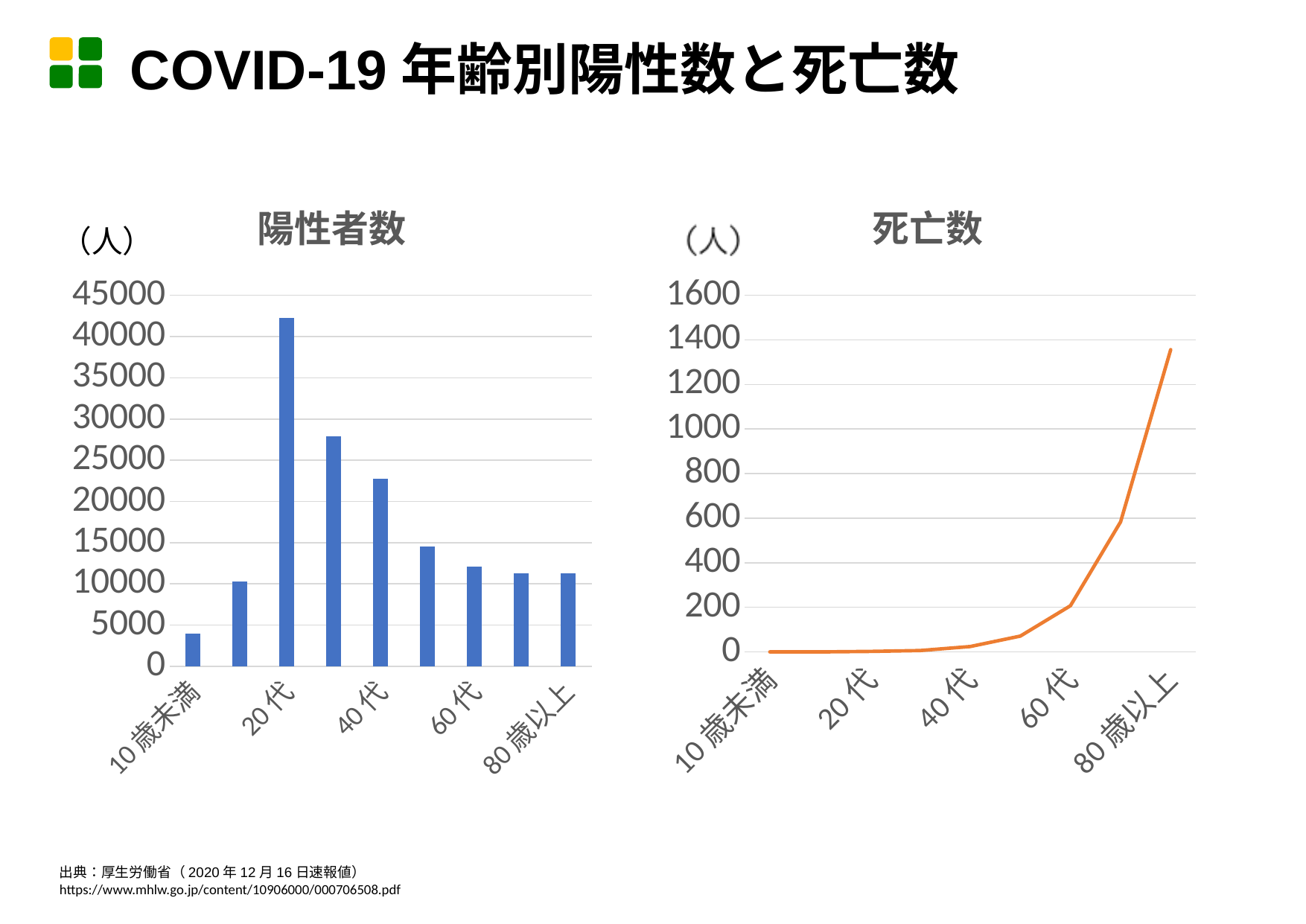

COVID-19年齢別陽性数と死亡数

### Chart: 陽性者数

| Category | 陽性者数 |
|---|---|
| 10歳未満 | 4002.0 |
| 10代 | 10284.0 |
| 20代 | 42246.0 |
| 30代 | 27858.0 |
| 40代 | 22761.0 |
| 50代 | 14512.0 |
| 60代 | 12119.0 |
| 70代 | 11302.0 |
| 80歳以上 | 11302.0 |

### Chart:

| Category | 死亡数 |
|---|---|
| 10歳未満 | 0.0 |
| 10代 | 0.0 |
| 20代 | 2.0 |
| 30代 | 6.0 |
| 40代 | 24.0 |
| 50代 | 71.0 |
| 60代 | 207.0 |
| 70代 | 583.0 |
| 80歳以上 | 1356.0 |
（人）
出典：厚生労働省（2020年12月16日速報値）
https://www.mhlw.go.jp/content/10906000/000706508.pdf